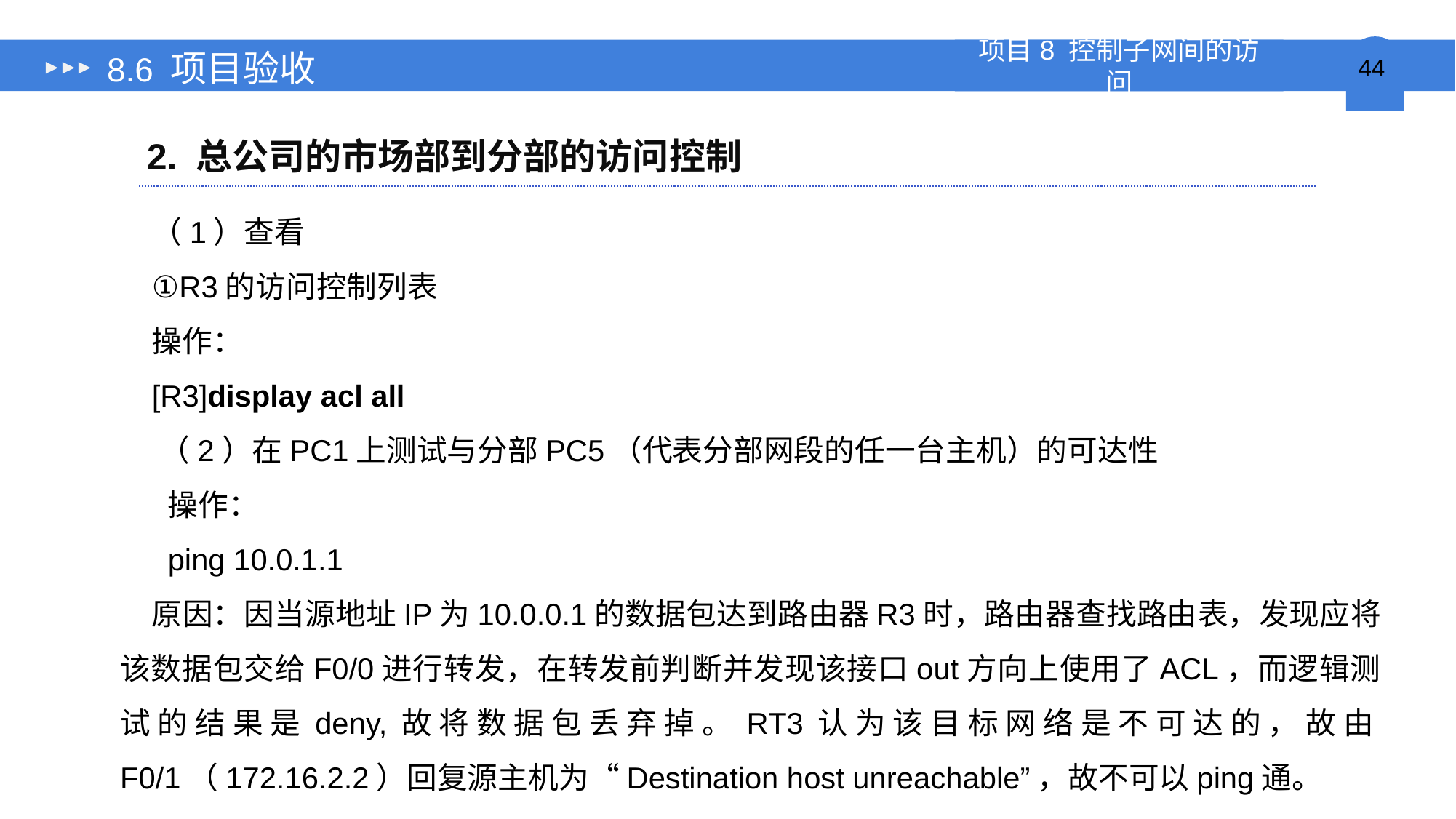

# 8.6 项目验收
2. 总公司的市场部到分部的访问控制

（1）查看
①R3的访问控制列表
操作：
[R3]display acl all
（2）在PC1上测试与分部PC5（代表分部网段的任一台主机）的可达性
操作：
ping 10.0.1.1
原因：因当源地址IP为10.0.0.1的数据包达到路由器R3时，路由器查找路由表，发现应将该数据包交给F0/0进行转发，在转发前判断并发现该接口out方向上使用了ACL，而逻辑测试的结果是deny,故将数据包丢弃掉。RT3认为该目标网络是不可达的，故由F0/1（172.16.2.2）回复源主机为“Destination host unreachable”，故不可以ping通。